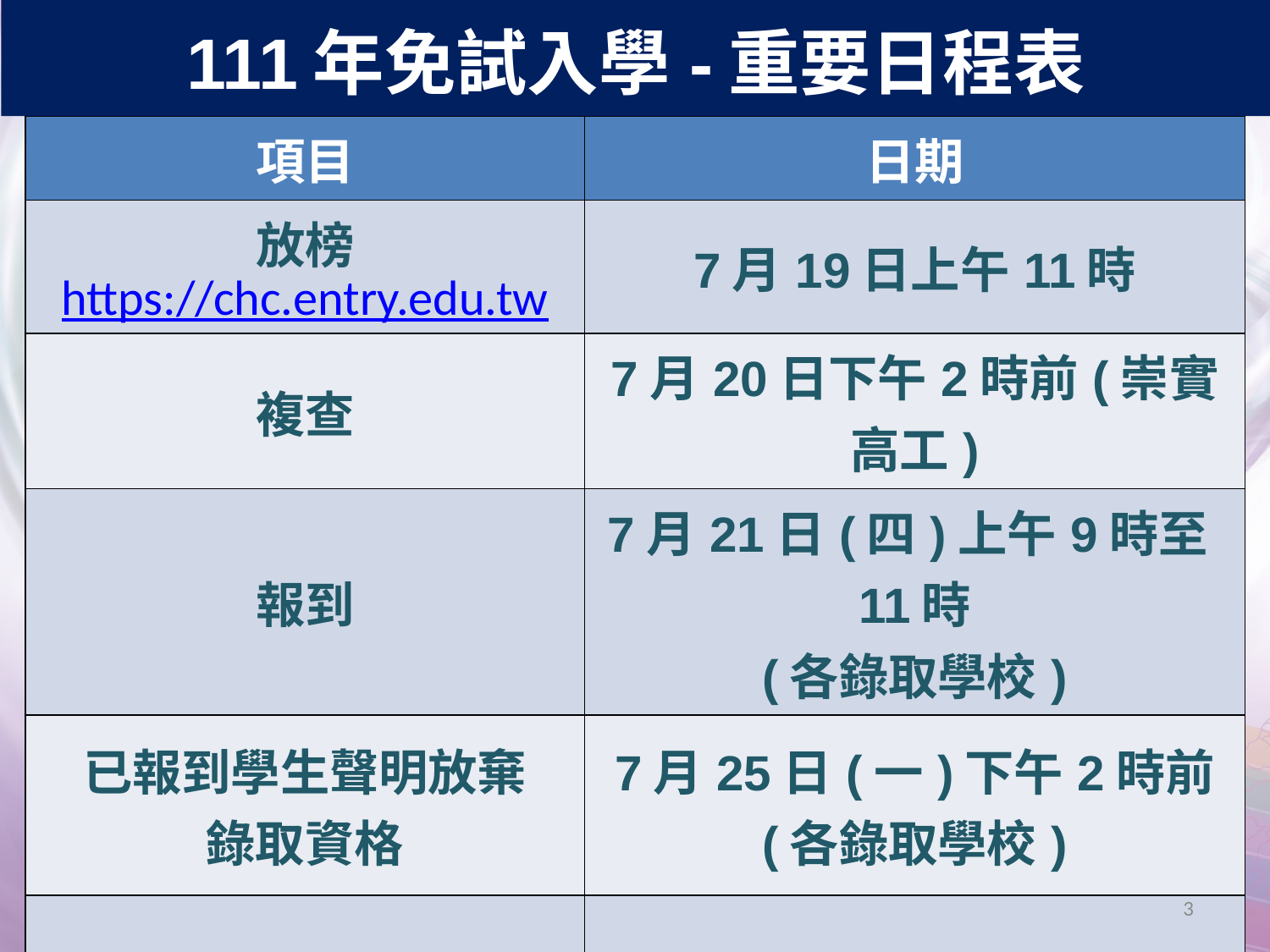

111年免試入學-重要日程表
| 項目 | 日期 |
| --- | --- |
| 放榜 https://chc.entry.edu.tw | 7月19日上午11時 |
| 複查 | 7月20日下午2時前(崇實高工) |
| 報到 | 7月21日(四)上午9時至11時 (各錄取學校) |
| 已報到學生聲明放棄 錄取資格 | 7月25日(一)下午2時前 (各錄取學校) |
| 申訴期限 | 7月25日下午4時前 (限時掛號崇實高工) |

3